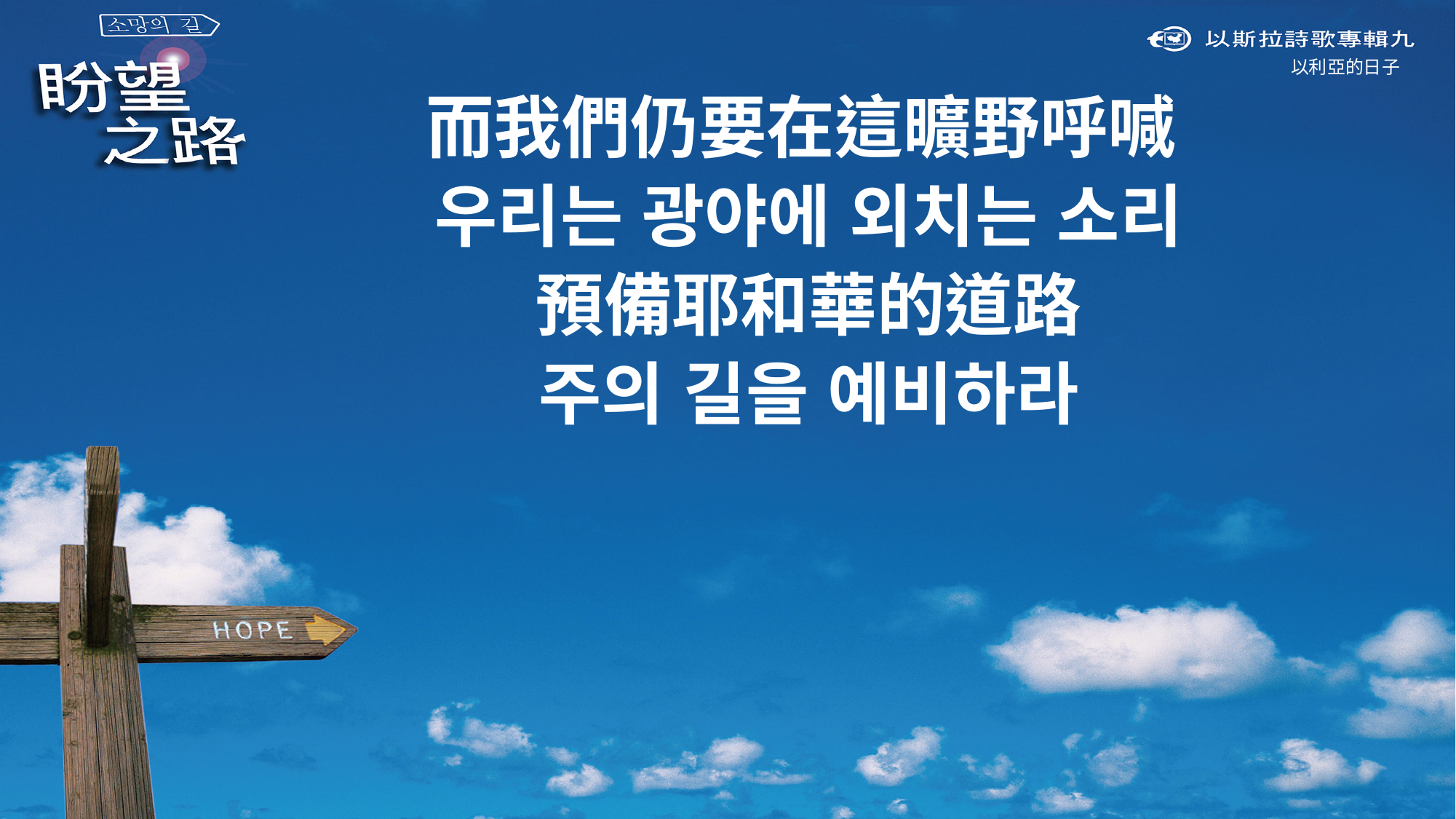

以利亞的日子
而我們仍要在這曠野呼喊
우리는 광야에 외치는 소리
預備耶和華的道路
주의 길을 예비하라